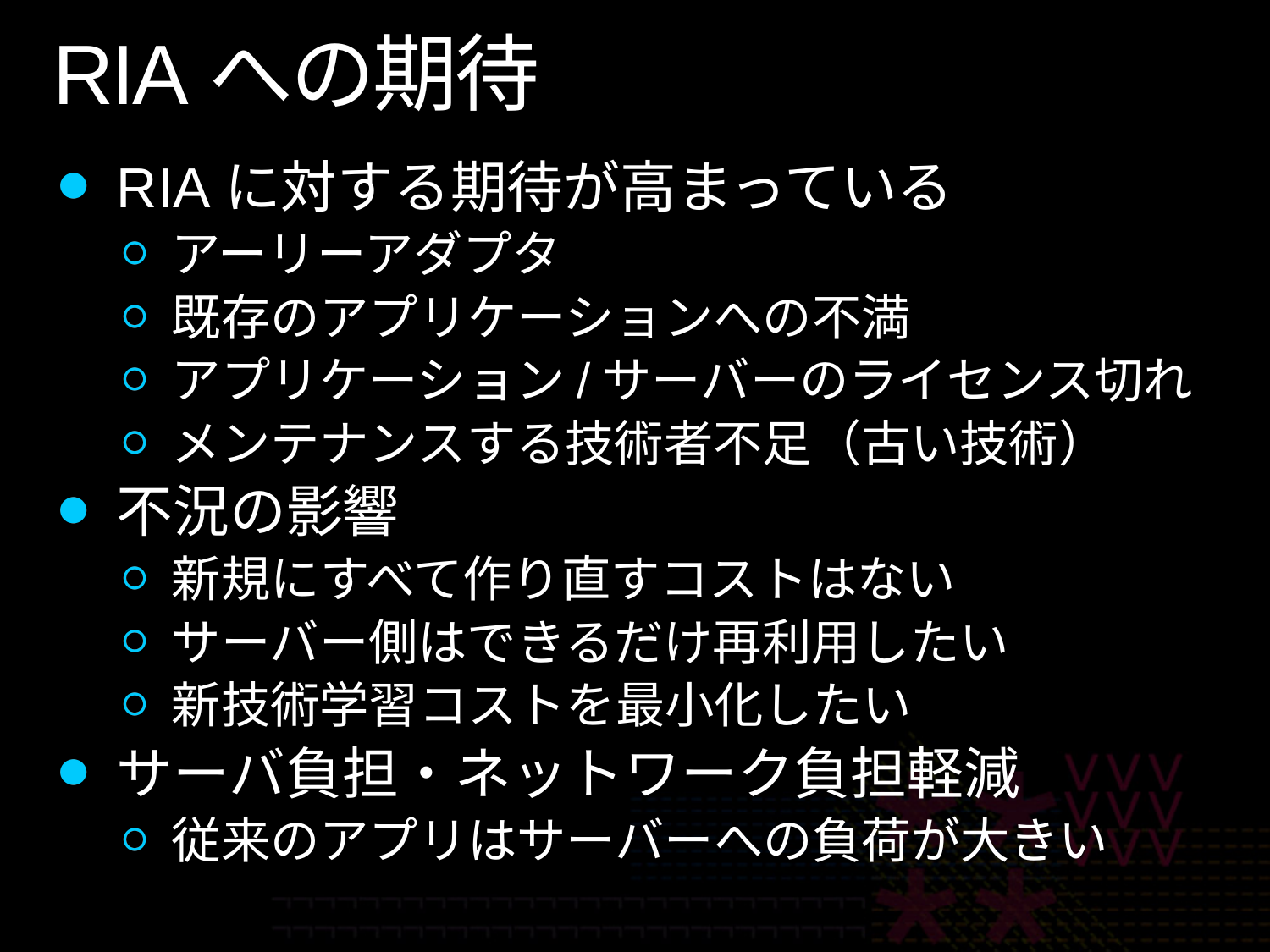

# RIAへの期待
RIAに対する期待が高まっている
アーリーアダプタ
既存のアプリケーションへの不満
アプリケーション/サーバーのライセンス切れ
メンテナンスする技術者不足（古い技術）
不況の影響
新規にすべて作り直すコストはない
サーバー側はできるだけ再利用したい
新技術学習コストを最小化したい
サーバ負担・ネットワーク負担軽減
従来のアプリはサーバーへの負荷が大きい